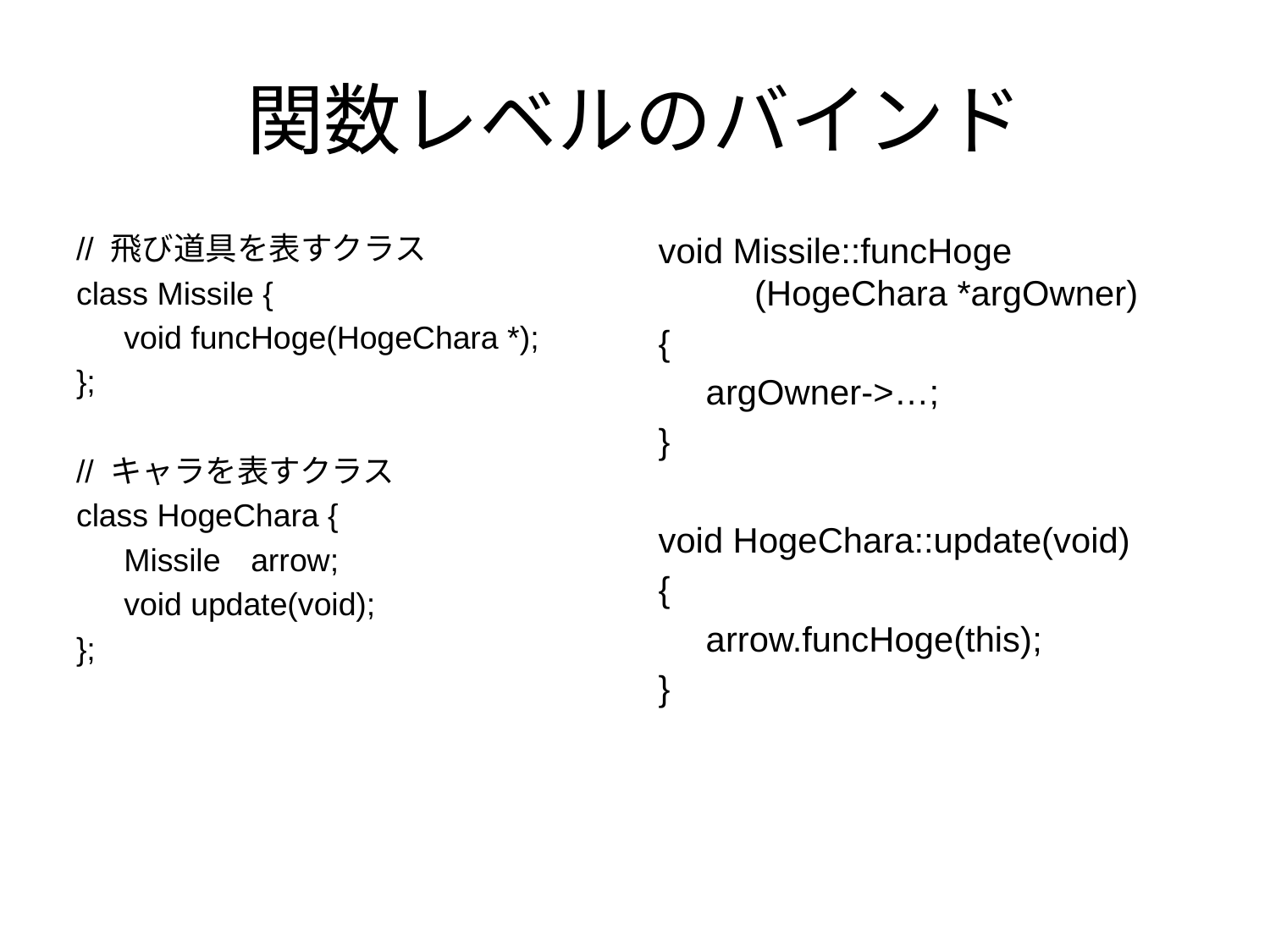

# 関数レベルのバインド
// 飛び道具を表すクラス
class Missile {
	void funcHoge(HogeChara *);
};

// キャラを表すクラス
class HogeChara {
	Missile	arrow;
	void update(void);
};
void Missile::funcHoge
     (HogeChara *argOwner)
{
	argOwner->…;
}

void HogeChara::update(void)
{
	arrow.funcHoge(this);
}